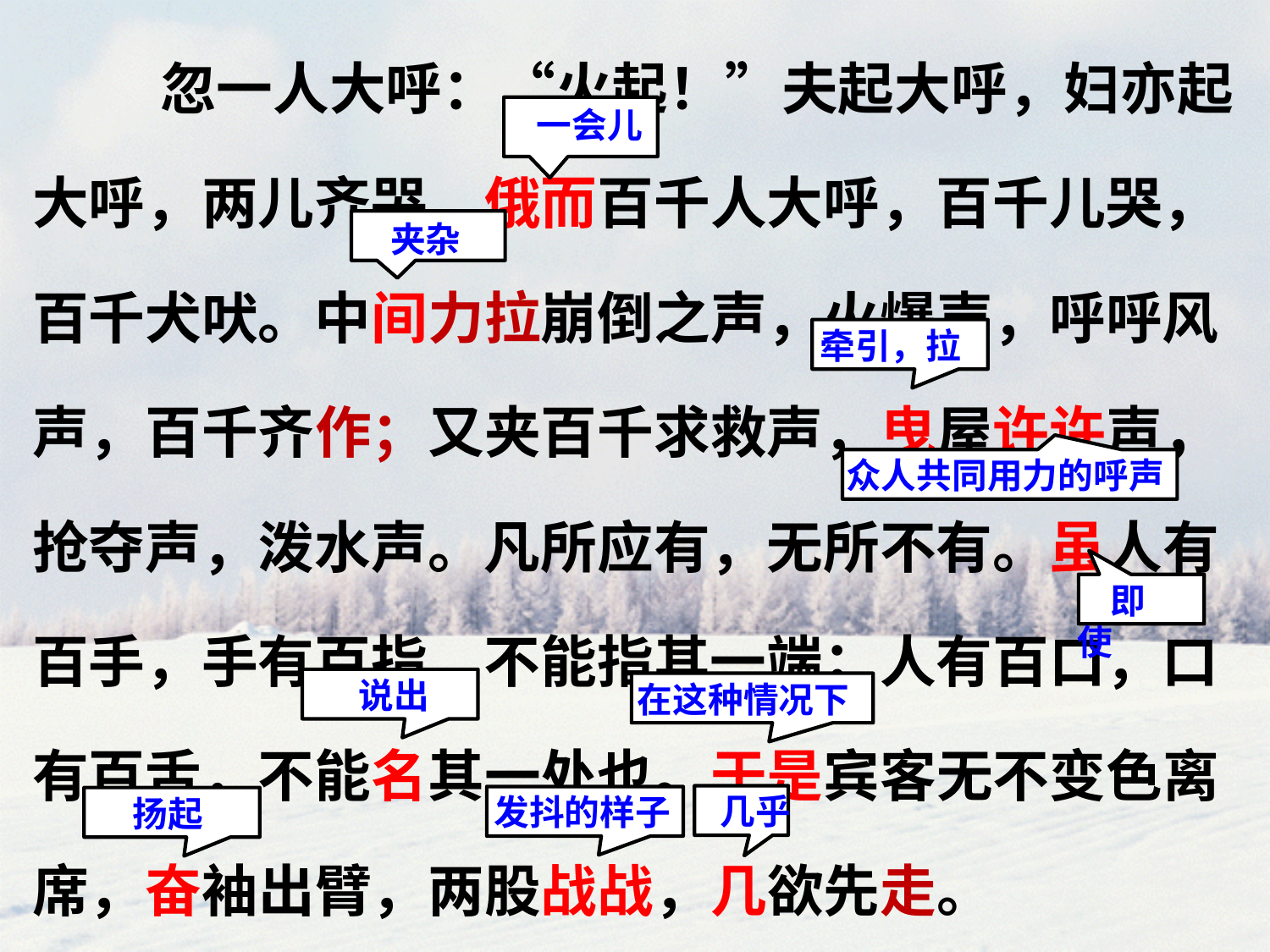

忽一人大呼：“火起！”夫起大呼，妇亦起大呼，两儿齐哭，俄而百千人大呼，百千儿哭，百千犬吠。中间力拉崩倒之声，火爆声，呼呼风声，百千齐作；又夹百千求救声，曳屋许许声，抢夺声，泼水声。凡所应有，无所不有。虽人有百手，手有百指，不能指其一端；人有百口，口有百舌，不能名其一处也。于是宾客无不变色离席，奋袖出臂，两股战战，几欲先走。
  一会儿

    夹杂

牵引，拉

众人共同用力的呼声

   即使

     说出

在这种情况下

        几乎

发抖的样子

    扬起